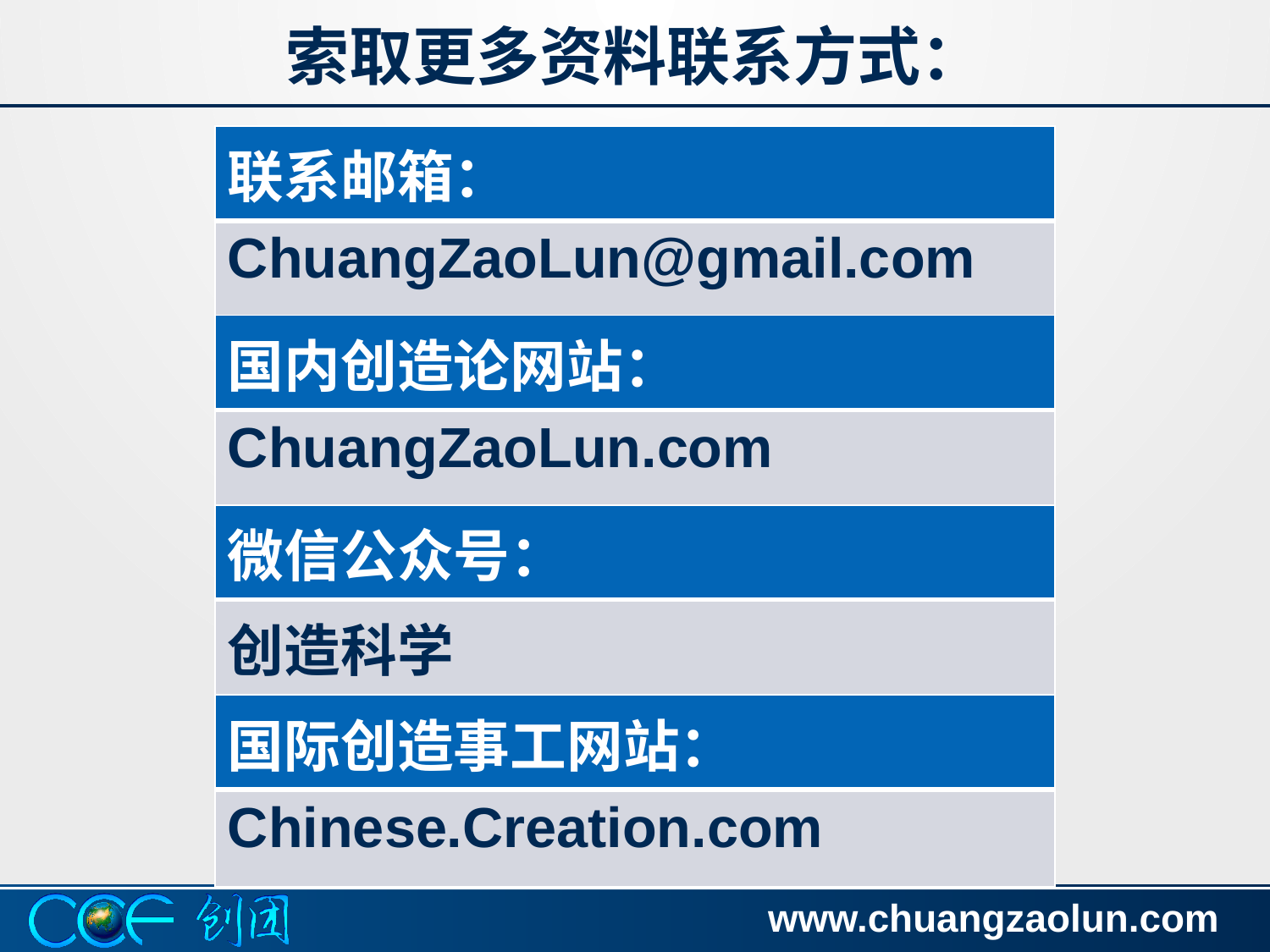

#
索取更多资料联系方式：
| 联系邮箱： |
| --- |
| ChuangZaoLun@gmail.com |
| 国内创造论网站： |
| --- |
| ChuangZaoLun.com |
| 微信公众号： |
| --- |
| 创造科学 |
| 国际创造事工网站： |
| --- |
| Chinese.Creation.com |